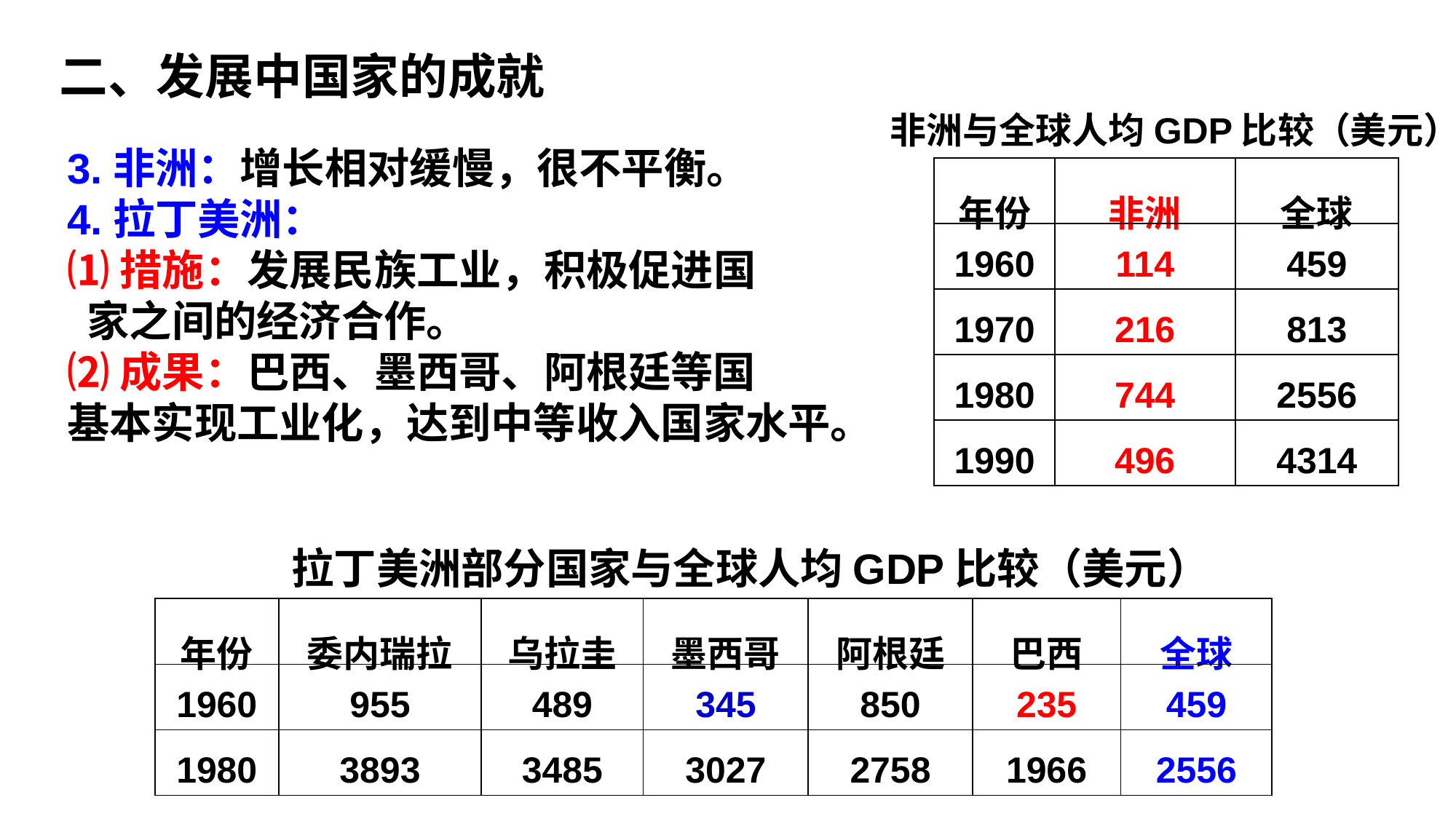

二、发展中国家的成就
非洲与全球人均GDP比较（美元）
3.非洲：增长相对缓慢，很不平衡。
4.拉丁美洲：
⑴措施：发展民族工业，积极促进国
 家之间的经济合作。
⑵成果：巴西、墨西哥、阿根廷等国
基本实现工业化，达到中等收入国家水平。
| 年份 | 非洲 | 全球 |
| --- | --- | --- |
| 1960 | 114 | 459 |
| 1970 | 216 | 813 |
| 1980 | 744 | 2556 |
| 1990 | 496 | 4314 |
拉丁美洲部分国家与全球人均GDP比较（美元）
| 年份 | 委内瑞拉 | 乌拉圭 | 墨西哥 | 阿根廷 | 巴西 | 全球 |
| --- | --- | --- | --- | --- | --- | --- |
| 1960 | 955 | 489 | 345 | 850 | 235 | 459 |
| 1980 | 3893 | 3485 | 3027 | 2758 | 1966 | 2556 |